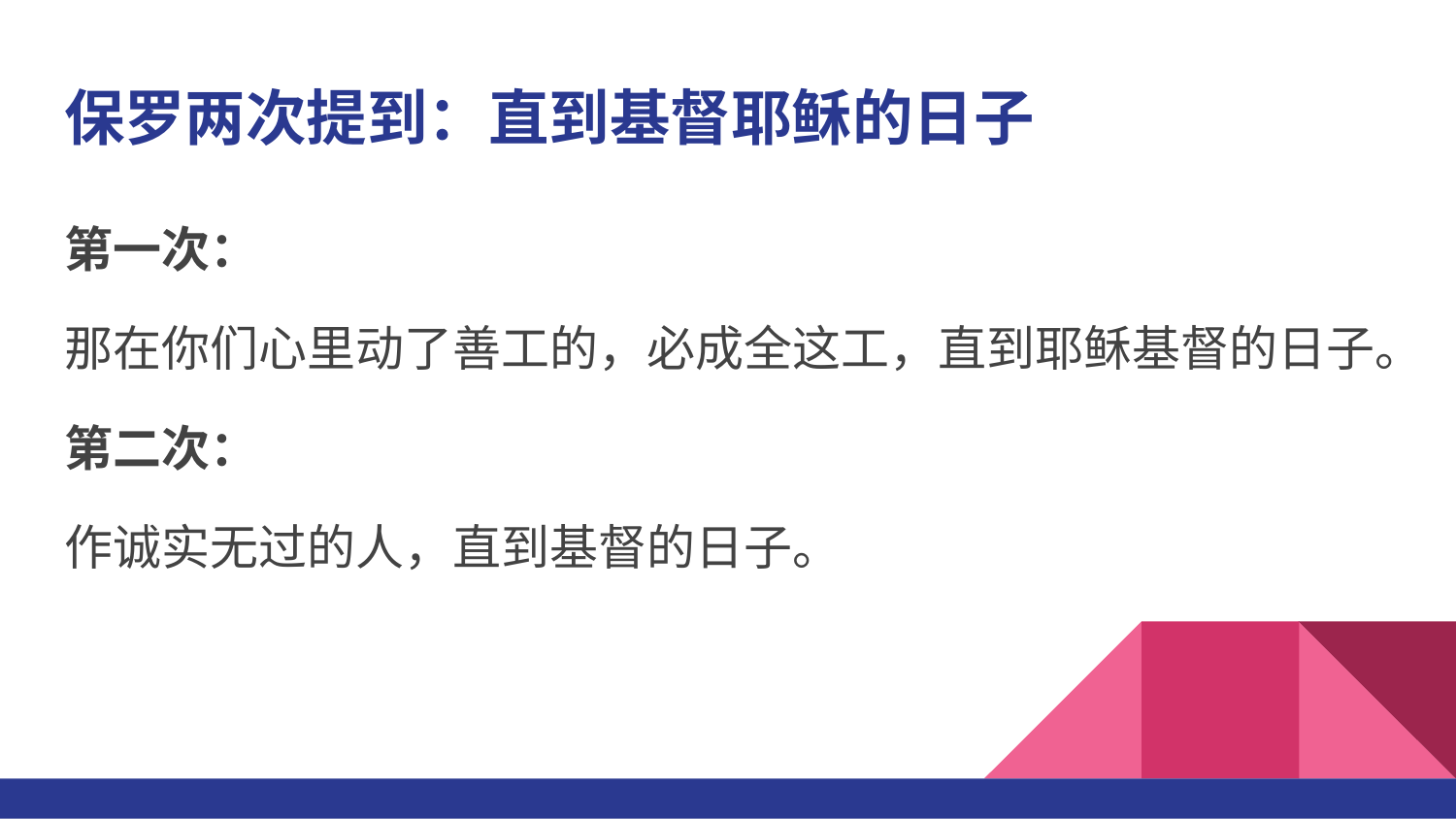

# 保罗两次提到：直到基督耶稣的日子
第一次：
那在你们心里动了善工的，必成全这工，直到耶稣基督的日子。
第二次：
作诚实无过的人，直到基督的日子。